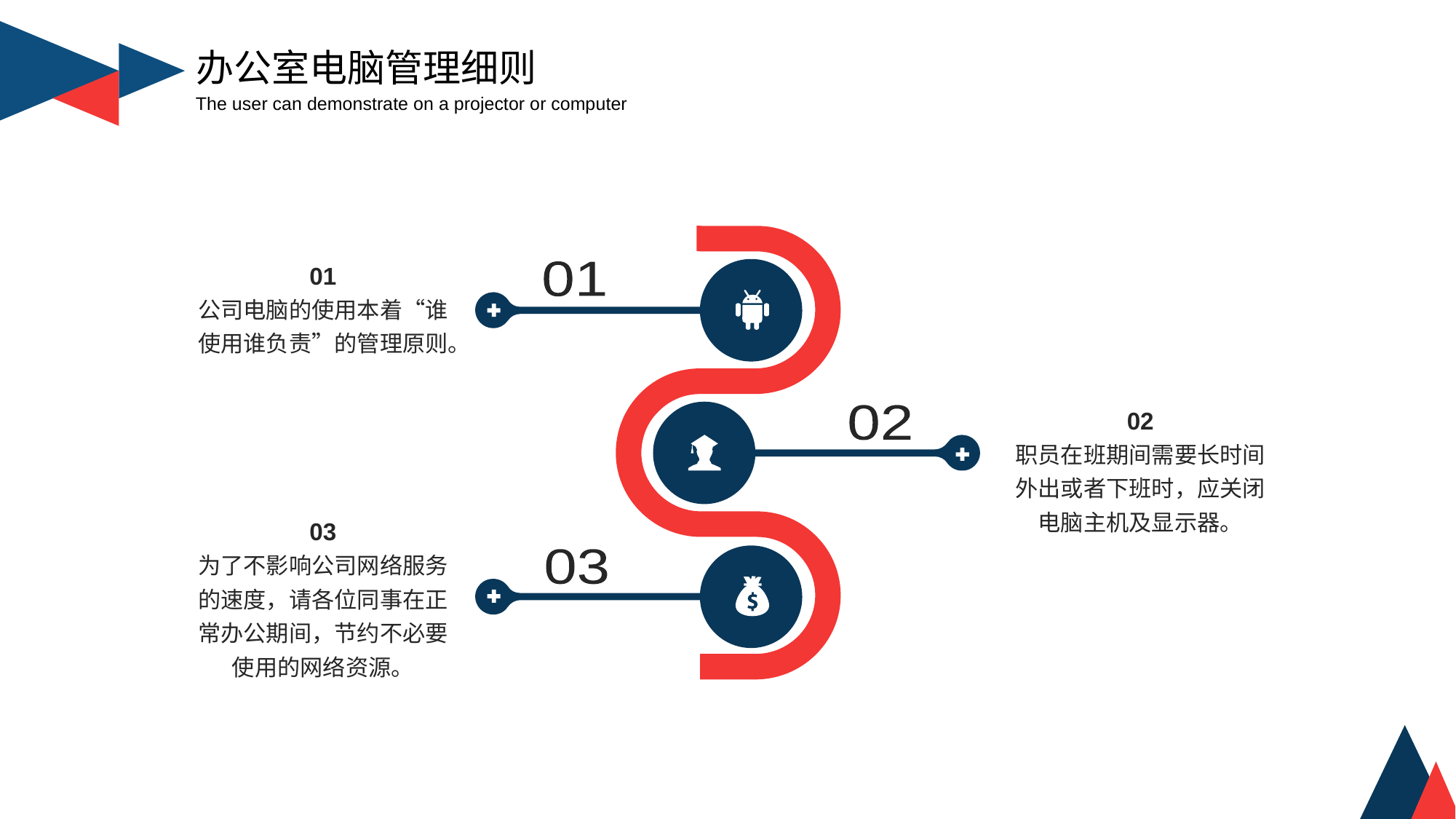

办公室电脑管理细则
The user can demonstrate on a projector or computer

01

02

03

01
公司电脑的使用本着“谁使用谁负责”的管理原则。
02
职员在班期间需要长时间外出或者下班时，应关闭电脑主机及显示器。
03
为了不影响公司网络服务的速度，请各位同事在正常办公期间，节约不必要使用的网络资源。